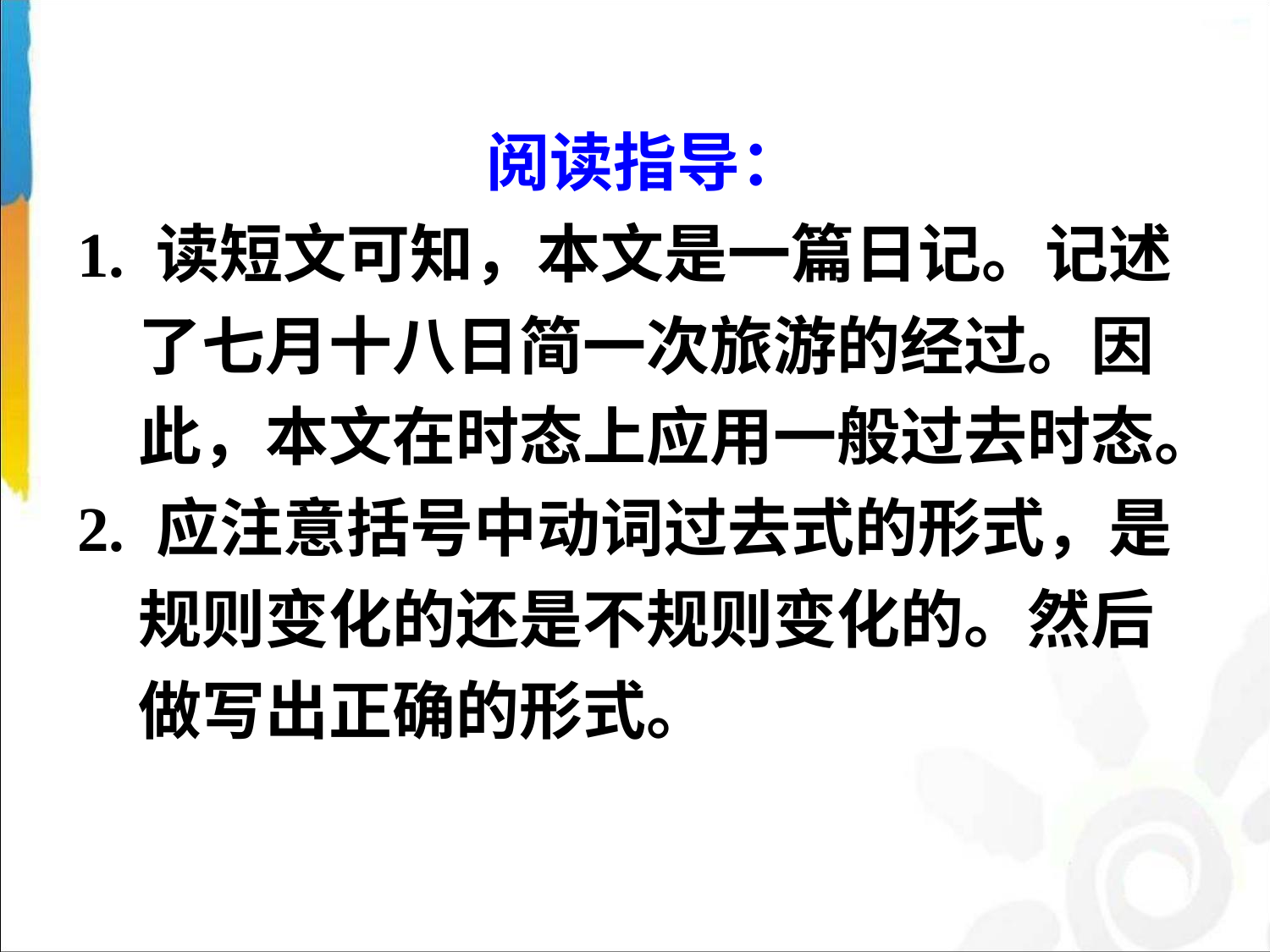

阅读指导：
1. 读短文可知，本文是一篇日记。记述了七月十八日简一次旅游的经过。因此，本文在时态上应用一般过去时态。
2. 应注意括号中动词过去式的形式，是规则变化的还是不规则变化的。然后做写出正确的形式。